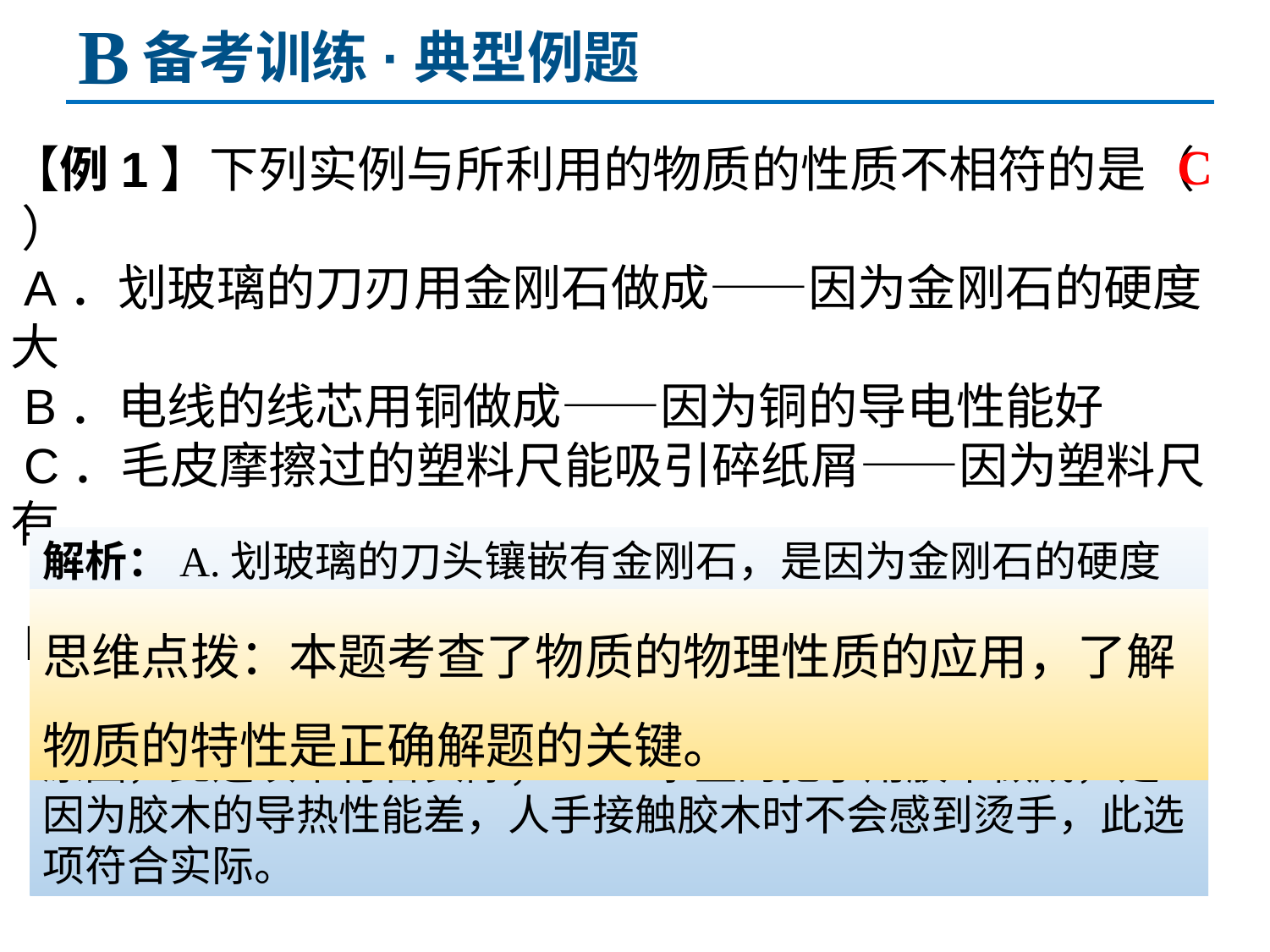

B
备考训练·典型例题
C
【例1】下列实例与所利用的物质的性质不相符的是（  ）
 A．划玻璃的刀刃用金刚石做成——因为金刚石的硬度大
 B．电线的线芯用铜做成——因为铜的导电性能好
 C．毛皮摩擦过的塑料尺能吸引碎纸屑——因为塑料尺有
    磁性
 D．水壶的把手用胶木做成——因为胶木的导热性差
解析：A.划玻璃的刀头镶嵌有金刚石，是因为金刚石的硬度大，可以将玻璃划破，此选项符合实际； B．因为铜的导电性能好，电阻小，用来作为输电导线的内芯，此选项符合实际；C.塑料尺本身不具有磁性，塑料尺能吸引碎纸屑是摩擦带电的原因，此选项不符合实际； D．水壶的把手用胶木做成，是因为胶木的导热性能差，人手接触胶木时不会感到烫手，此选项符合实际。
思维点拨：本题考查了物质的物理性质的应用，了解物质的特性是正确解题的关键。